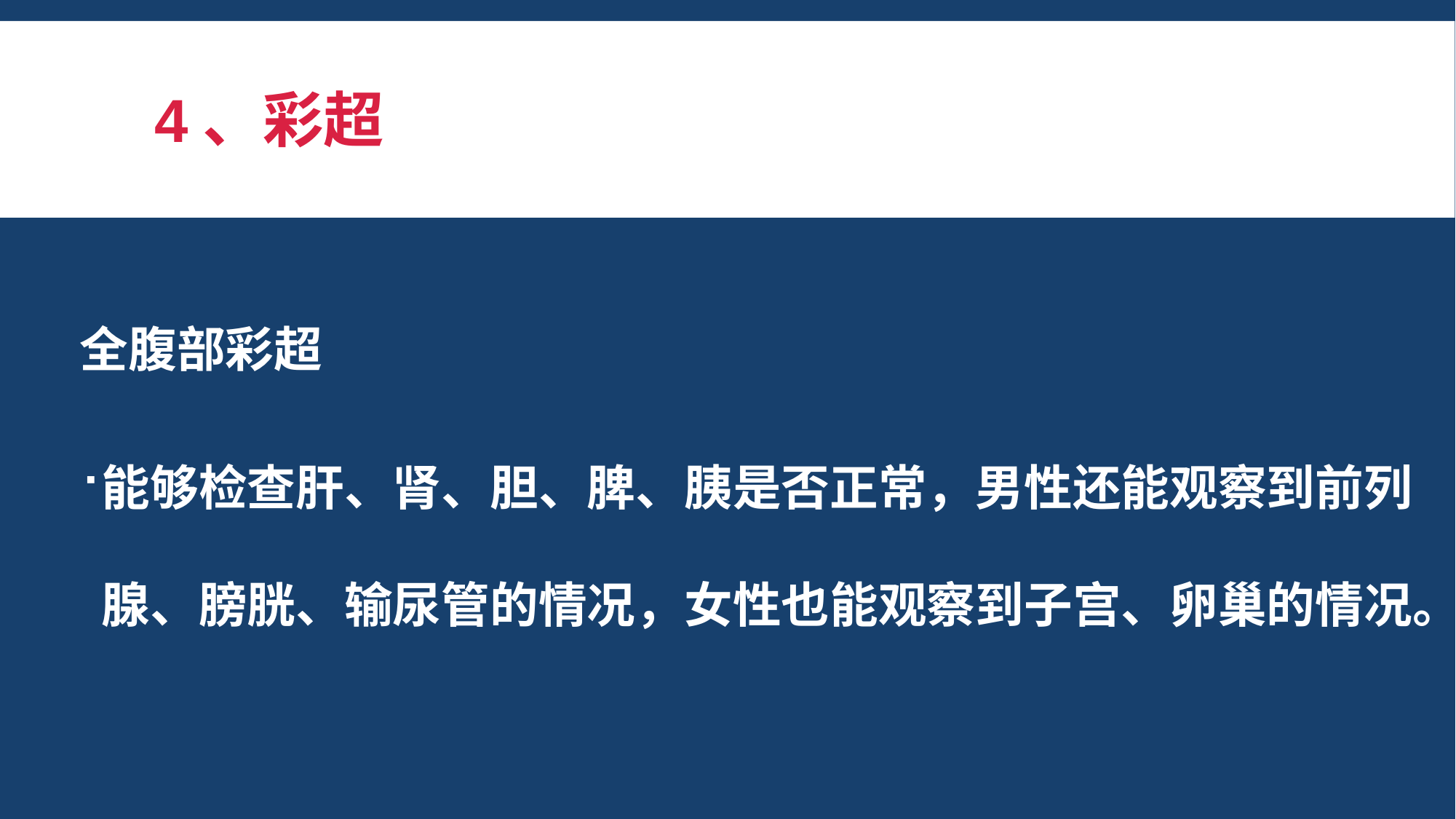

# 4、彩超

全腹部彩超
能够检查肝、肾、胆、脾、胰是否正常，男性还能观察到前列腺、膀胱、输尿管的情况，女性也能观察到子宫、卵巢的情况。